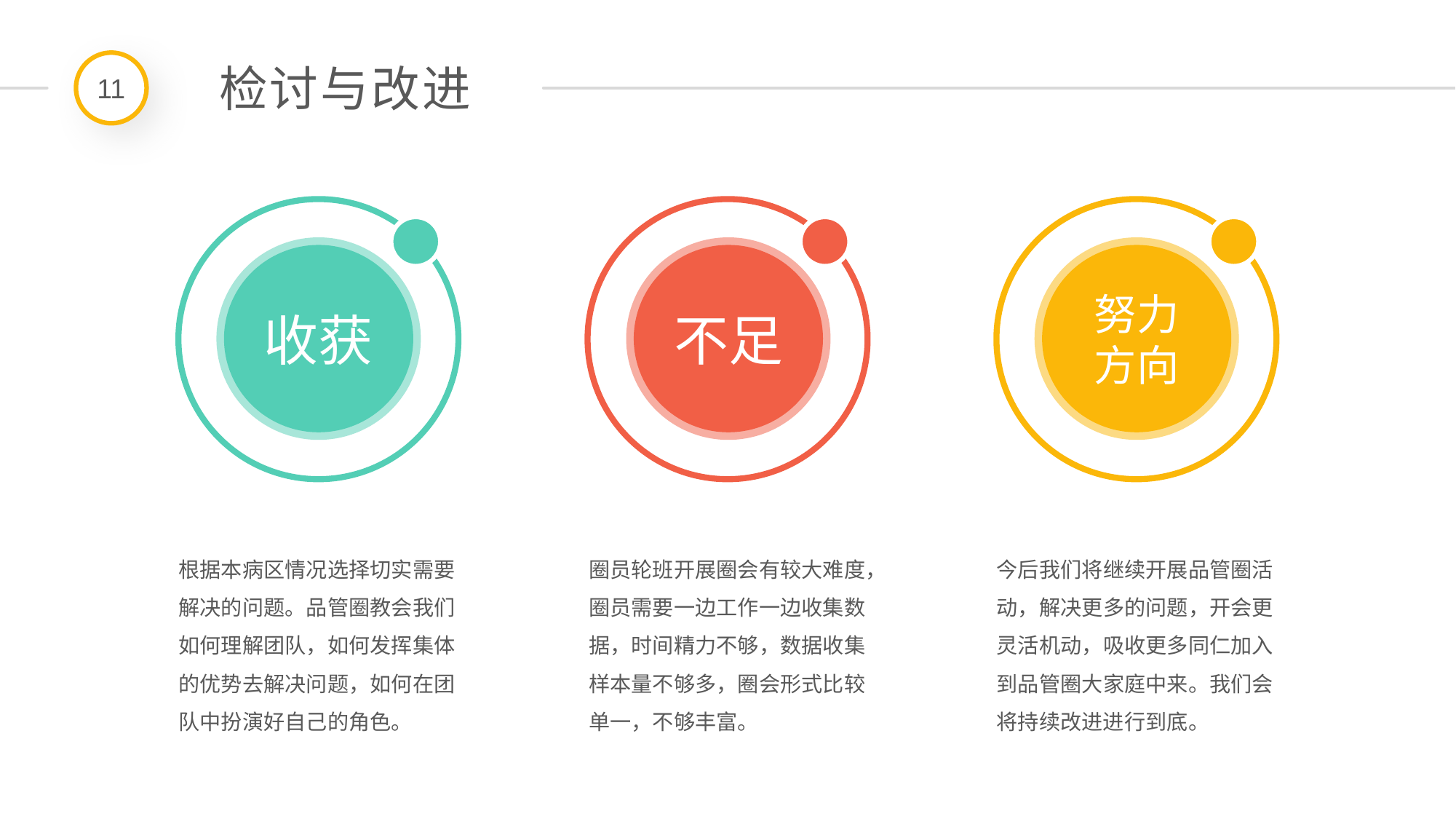

检讨与改进
11

收获
不足
努力方向
根据本病区情况选择切实需要解决的问题。品管圈教会我们如何理解团队，如何发挥集体的优势去解决问题，如何在团队中扮演好自己的角色。
圈员轮班开展圈会有较大难度，圈员需要一边工作一边收集数据，时间精力不够，数据收集样本量不够多，圈会形式比较单一，不够丰富。
今后我们将继续开展品管圈活动，解决更多的问题，开会更灵活机动，吸收更多同仁加入到品管圈大家庭中来。我们会将持续改进进行到底。
延时符